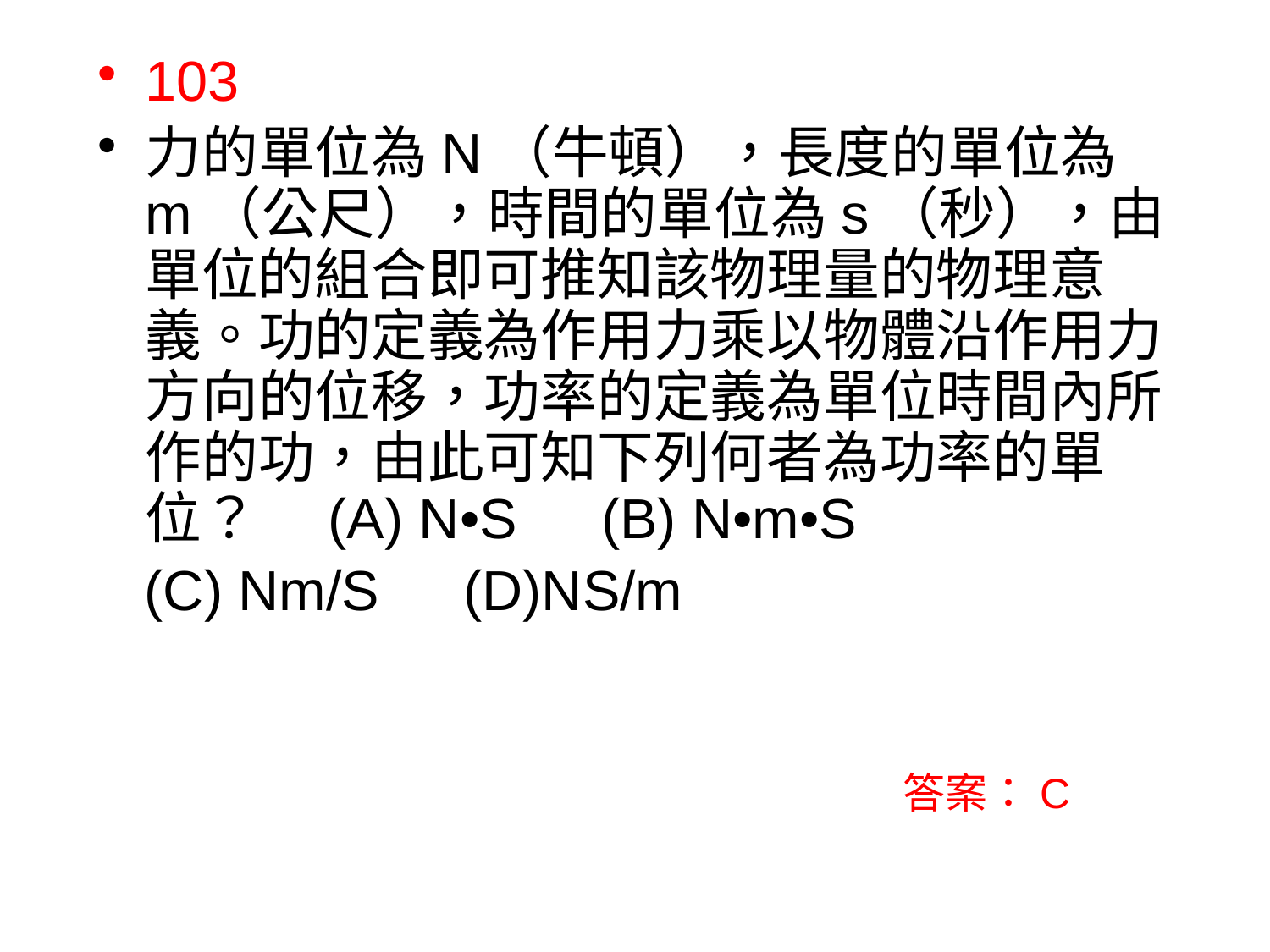

103
力的單位為N（牛頓），長度的單位為m（公尺），時間的單位為s（秒），由單位的組合即可推知該物理量的物理意義。功的定義為作用力乘以物體沿作用力方向的位移，功率的定義為單位時間內所作的功，由此可知下列何者為功率的單位？ (A) N•S　(B) N•m•S
   (C) Nm/S　(D)NS/m
答案：C